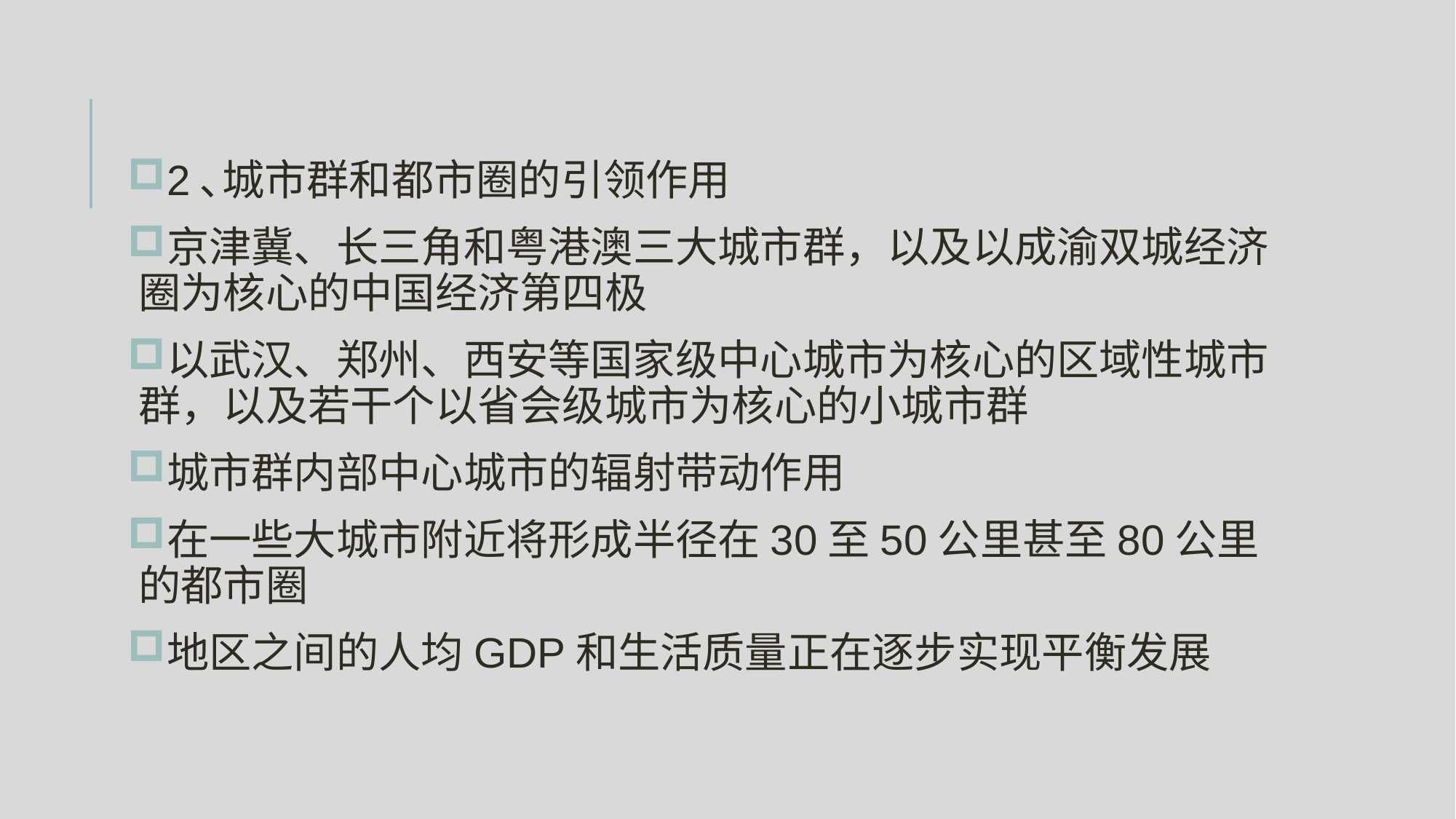

2､城市群和都市圈的引领作用
京津冀、长三角和粤港澳三大城市群，以及以成渝双城经济圈为核心的中国经济第四极
以武汉、郑州、西安等国家级中心城市为核心的区域性城市群，以及若干个以省会级城市为核心的小城市群
城市群内部中心城市的辐射带动作用
在一些大城市附近将形成半径在30至50公里甚至80公里的都市圈
地区之间的人均GDP和生活质量正在逐步实现平衡发展